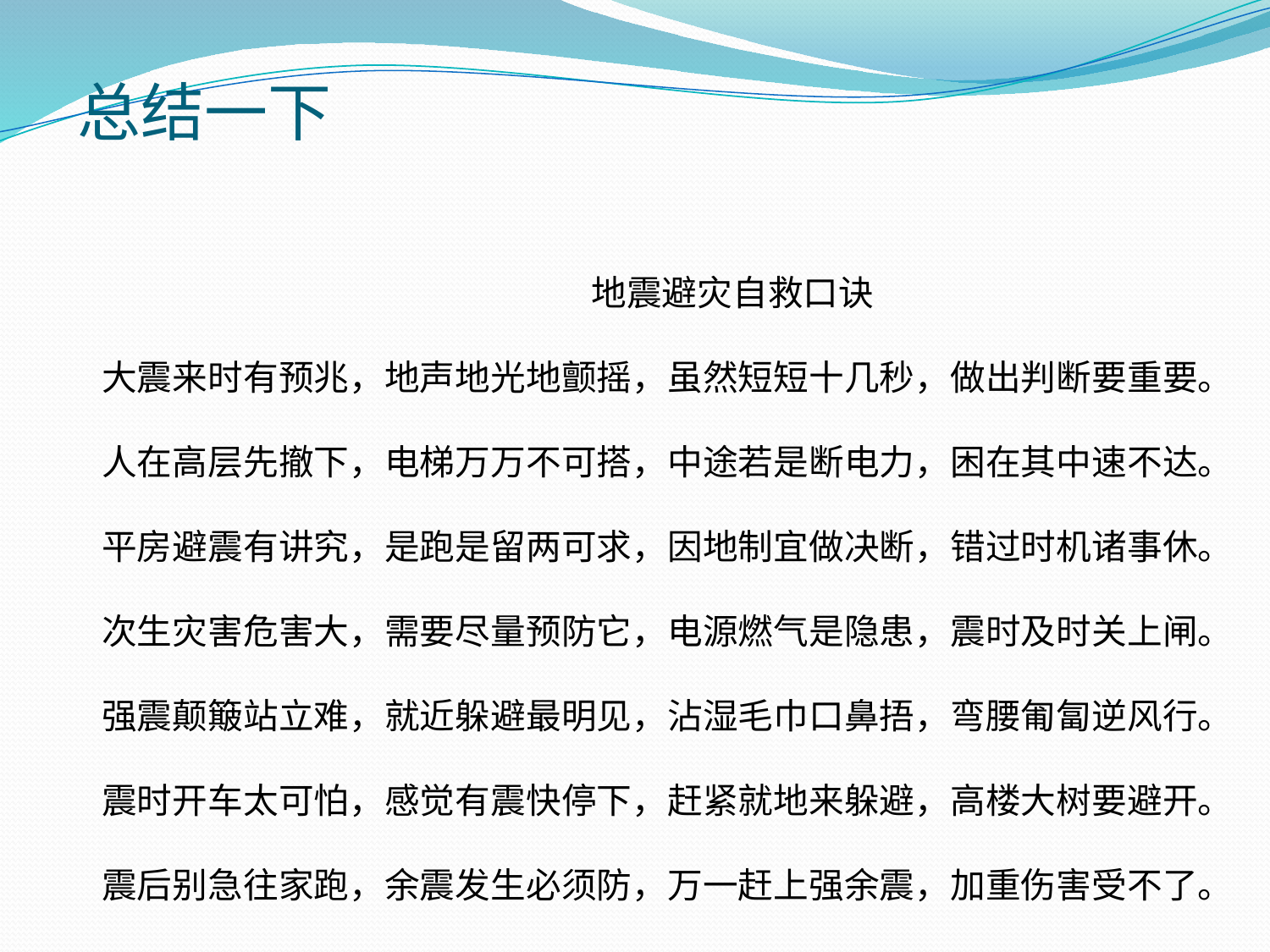

总结一下

地震避灾自救口诀
大震来时有预兆，地声地光地颤摇，虽然短短十几秒，做出判断要重要。
人在高层先撤下，电梯万万不可搭，中途若是断电力，困在其中速不达。
平房避震有讲究，是跑是留两可求，因地制宜做决断，错过时机诸事休。
次生灾害危害大，需要尽量预防它，电源燃气是隐患，震时及时关上闸。
强震颠簸站立难，就近躲避最明见，沾湿毛巾口鼻捂，弯腰匍匐逆风行。
震时开车太可怕，感觉有震快停下，赶紧就地来躲避，高楼大树要避开。
震后别急往家跑，余震发生必须防，万一赶上强余震，加重伤害受不了。